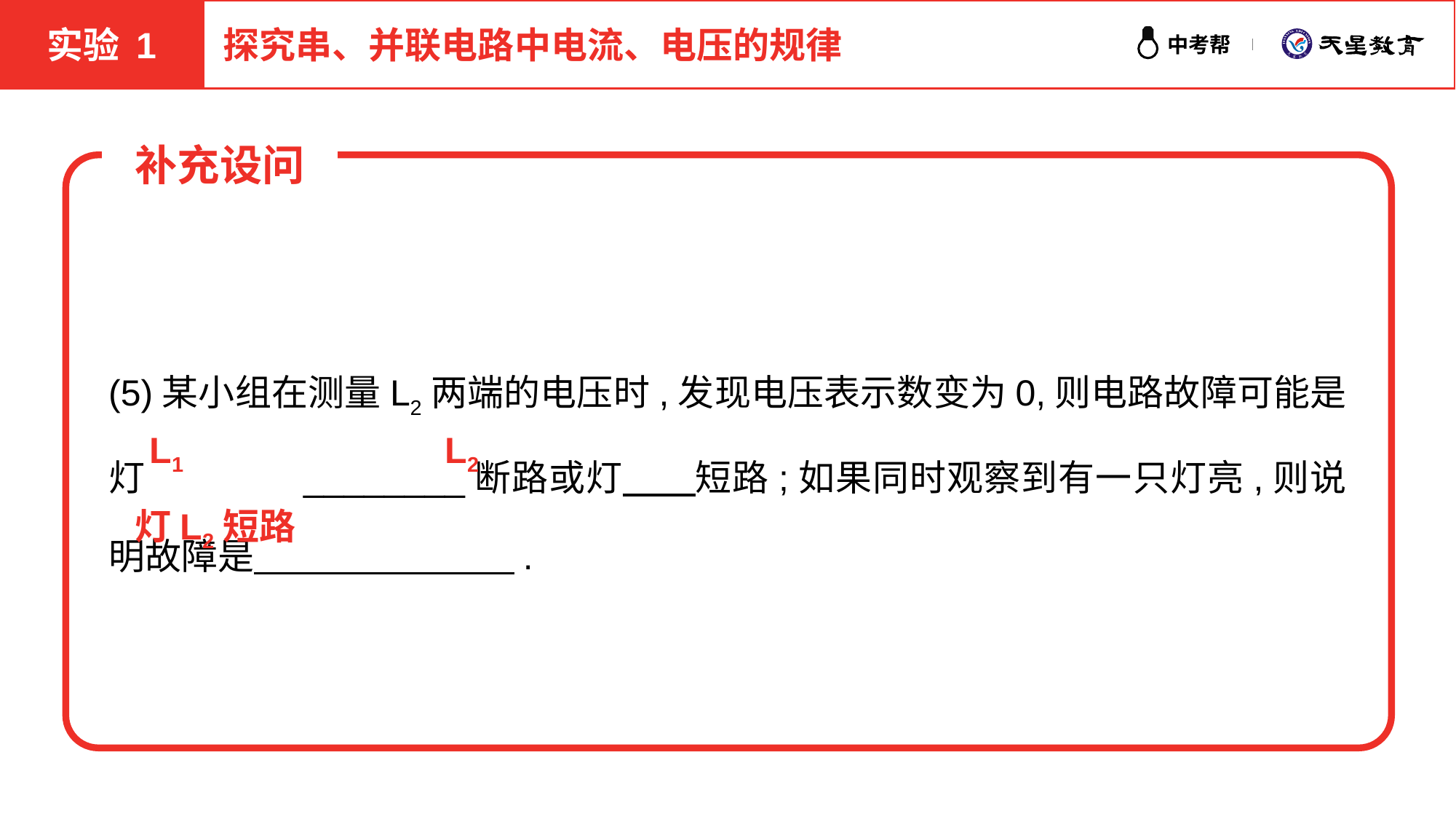

实验 1
探究串、并联电路中电流、电压的规律
补充设问

(5)某小组在测量L2两端的电压时,发现电压表示数变为0,则电路故障可能是灯　　　　________断路或灯        短路;如果同时观察到有一只灯亮,则说明故障是　　　    　          .
L1
L2
灯L2短路